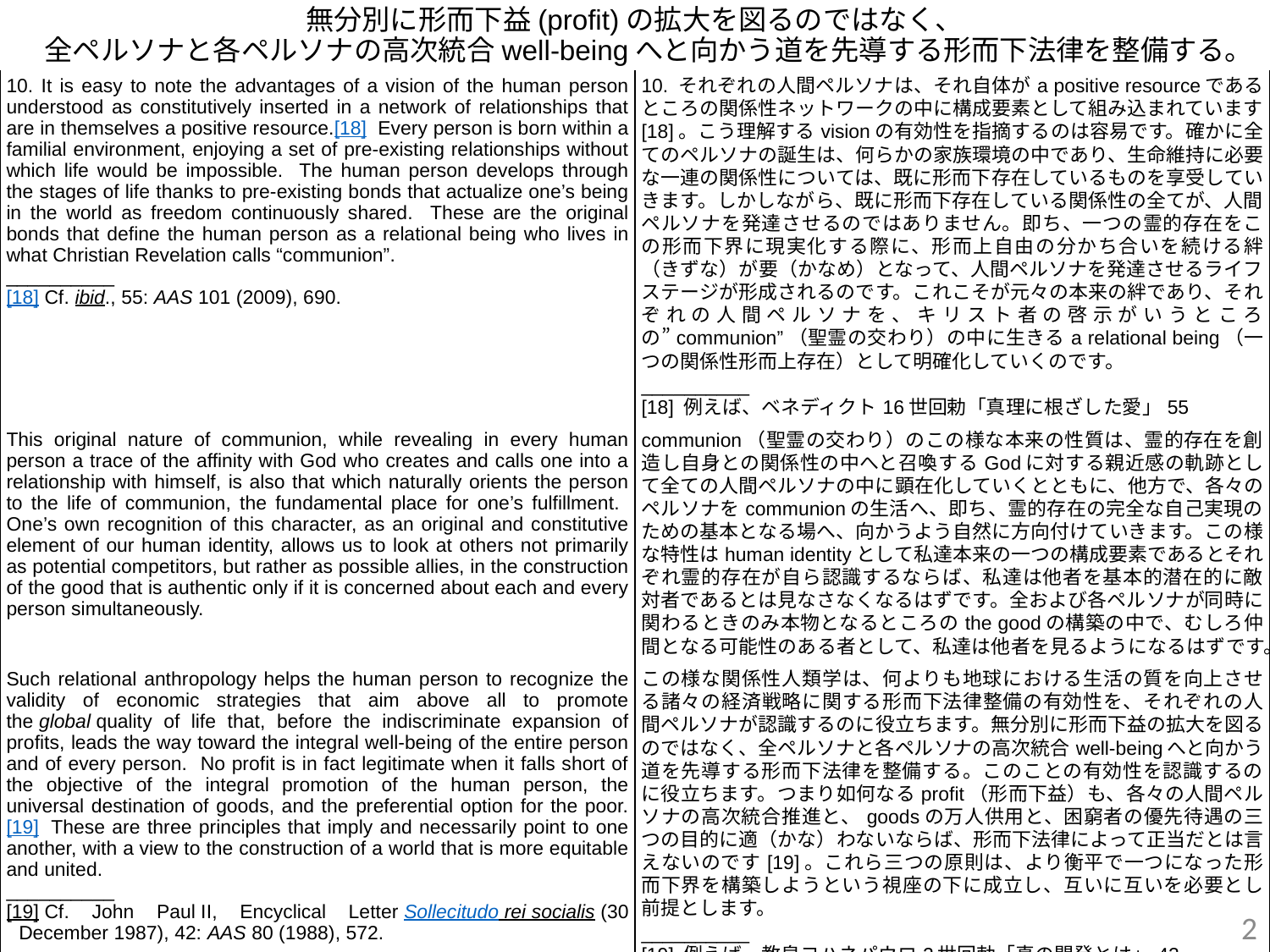

# 無分別に形而下益(profit)の拡大を図るのではなく、 全ペルソナと各ペルソナの高次統合well-beingへと向かう道を先導する形而下法律を整備する。
| 10. It is easy to note the advantages of a vision of the human person understood as constitutively inserted in a network of relationships that are in themselves a positive resource.[18]  Every person is born within a familial environment, enjoying a set of pre-existing relationships without which life would be impossible. The human person develops through the stages of life thanks to pre-existing bonds that actualize one’s being in the world as freedom continuously shared. These are the original bonds that define the human person as a relational being who lives in what Christian Revelation calls “communion”. \_\_\_\_\_\_\_\_\_\_ [18] Cf. ibid., 55: AAS 101 (2009), 690. | 10. それぞれの人間ペルソナは、それ自体がa positive resourceであるところの関係性ネットワークの中に構成要素として組み込まれています[18]。こう理解するvisionの有効性を指摘するのは容易です。確かに全てのペルソナの誕生は、何らかの家族環境の中であり、生命維持に必要な一連の関係性については、既に形而下存在しているものを享受していきます。しかしながら、既に形而下存在している関係性の全てが、人間ペルソナを発達させるのではありません。即ち、一つの霊的存在をこの形而下界に現実化する際に、形而上自由の分かち合いを続ける絆（きずな）が要（かなめ）となって、人間ペルソナを発達させるライフステージが形成されるのです。これこそが元々の本来の絆であり、それぞれの人間ペルソナを、キリスト者の啓示がいうところの”communion”（聖霊の交わり）の中に生きるa relational being（一つの関係性形而上存在）として明確化していくのです。 \_\_\_\_\_\_\_\_\_\_ [18] 例えば、ベネディクト16世回勅「真理に根ざした愛」55 |
| --- | --- |
| This original nature of communion, while revealing in every human person a trace of the affinity with God who creates and calls one into a relationship with himself, is also that which naturally orients the person to the life of communion, the fundamental place for one’s fulfillment. One’s own recognition of this character, as an original and constitutive element of our human identity, allows us to look at others not primarily as potential competitors, but rather as possible allies, in the construction of the good that is authentic only if it is concerned about each and every person simultaneously. | communion（聖霊の交わり）のこの様な本来の性質は、霊的存在を創造し自身との関係性の中へと召喚するGodに対する親近感の軌跡として全ての人間ペルソナの中に顕在化していくとともに、他方で、各々のペルソナをcommunionの生活へ、即ち、霊的存在の完全な自己実現のための基本となる場へ、向かうよう自然に方向付けていきます。この様な特性はhuman identityとして私達本来の一つの構成要素であるとそれぞれ霊的存在が自ら認識するならば、私達は他者を基本的潜在的に敵対者であるとは見なさなくなるはずです。全および各ペルソナが同時に関わるときのみ本物となるところのthe goodの構築の中で、むしろ仲間となる可能性のある者として、私達は他者を見るようになるはずです。 |
| Such relational anthropology helps the human person to recognize the validity of economic strategies that aim above all to promote the global quality of life that, before the indiscriminate expansion of profits, leads the way toward the integral well-being of the entire person and of every person. No profit is in fact legitimate when it falls short of the objective of the integral promotion of the human person, the universal destination of goods, and the preferential option for the poor.[19]  These are three principles that imply and necessarily point to one another, with a view to the construction of a world that is more equitable and united. \_\_\_\_\_\_\_\_\_\_ [19] Cf. John Paul II, Encyclical Letter Sollecitudo rei socialis (30 December 1987), 42: AAS 80 (1988), 572. | この様な関係性人類学は、何よりも地球における生活の質を向上させる諸々の経済戦略に関する形而下法律整備の有効性を、それぞれの人間ペルソナが認識するのに役立ちます。無分別に形而下益の拡大を図るのではなく、全ペルソナと各ペルソナの高次統合well-beingへと向かう道を先導する形而下法律を整備する。このことの有効性を認識するのに役立ちます。つまり如何なるprofit（形而下益）も、各々の人間ペルソナの高次統合推進と、goodsの万人供用と、困窮者の優先待遇の三つの目的に適（かな）わないならば、形而下法律によって正当だとは言えないのです[19]。これら三つの原則は、より衡平で一つになった形而下界を構築しようという視座の下に成立し、互いに互いを必要とし前提とします。 \_\_\_\_\_\_\_\_\_\_ [19] 例えば、教皇ヨハネパウロ2世回勅「真の開発とは」42 |
2